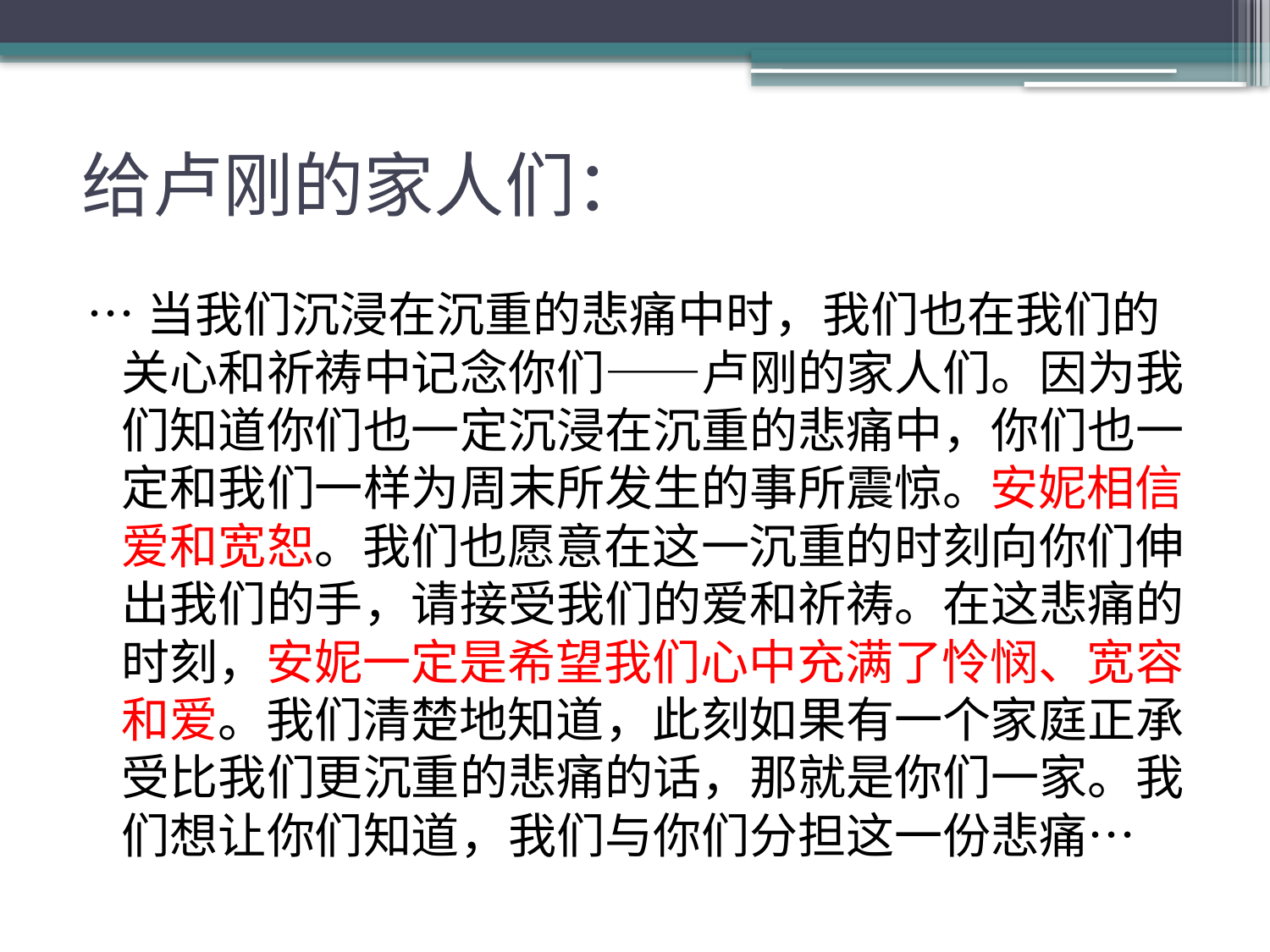

# 给卢刚的家人们：
…当我们沉浸在沉重的悲痛中时，我们也在我们的关心和祈祷中记念你们——卢刚的家人们。因为我们知道你们也一定沉浸在沉重的悲痛中，你们也一定和我们一样为周末所发生的事所震惊。安妮相信爱和宽恕。我们也愿意在这一沉重的时刻向你们伸出我们的手，请接受我们的爱和祈祷。在这悲痛的时刻，安妮一定是希望我们心中充满了怜悯、宽容和爱。我们清楚地知道，此刻如果有一个家庭正承受比我们更沉重的悲痛的话，那就是你们一家。我们想让你们知道，我们与你们分担这一份悲痛…